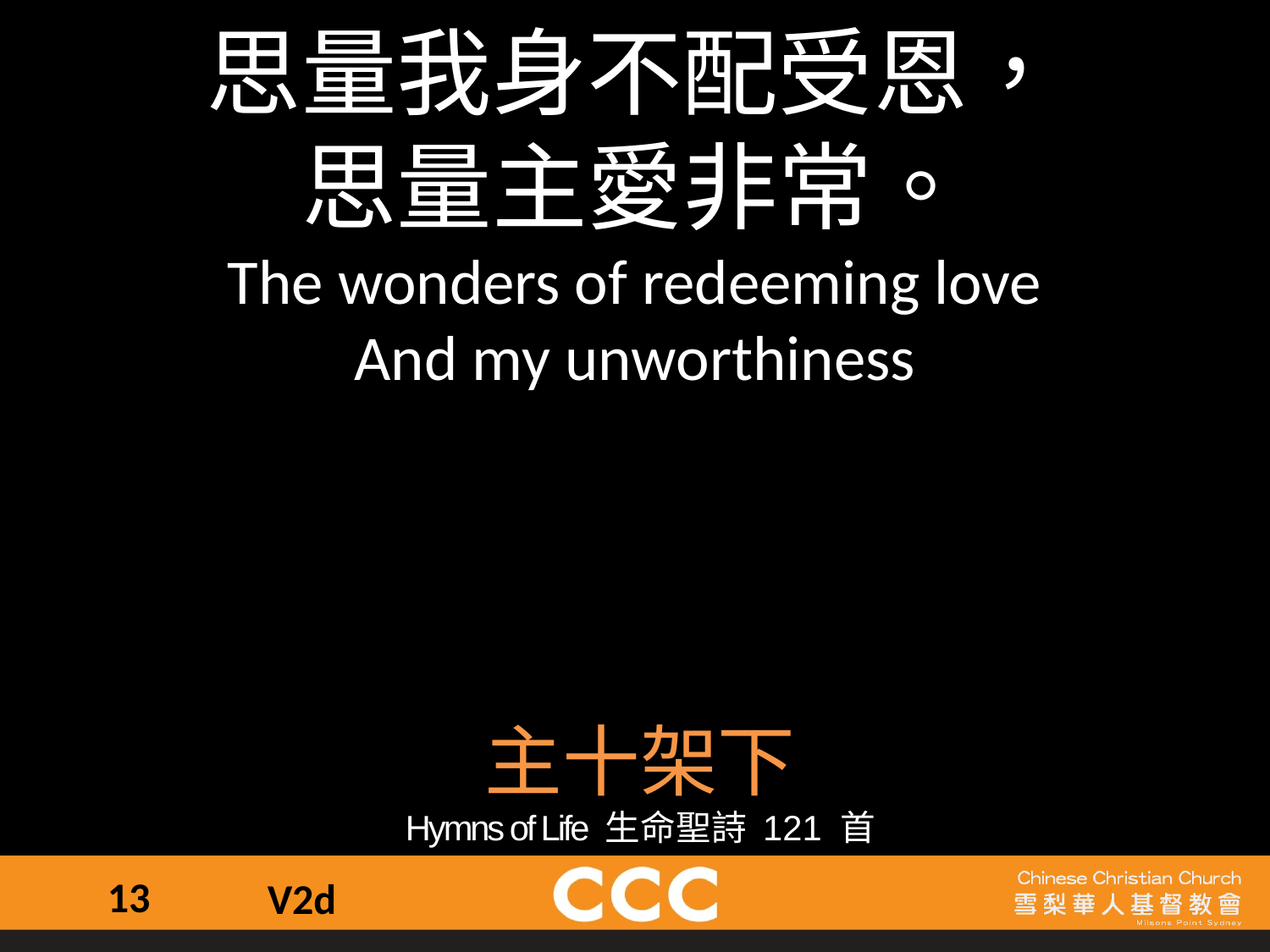

思量我身不配受恩，
思量主愛非常。
The wonders of redeeming love
And my unworthiness
主十架下
Hymns of Life 生命聖詩 121 首

13
V2d